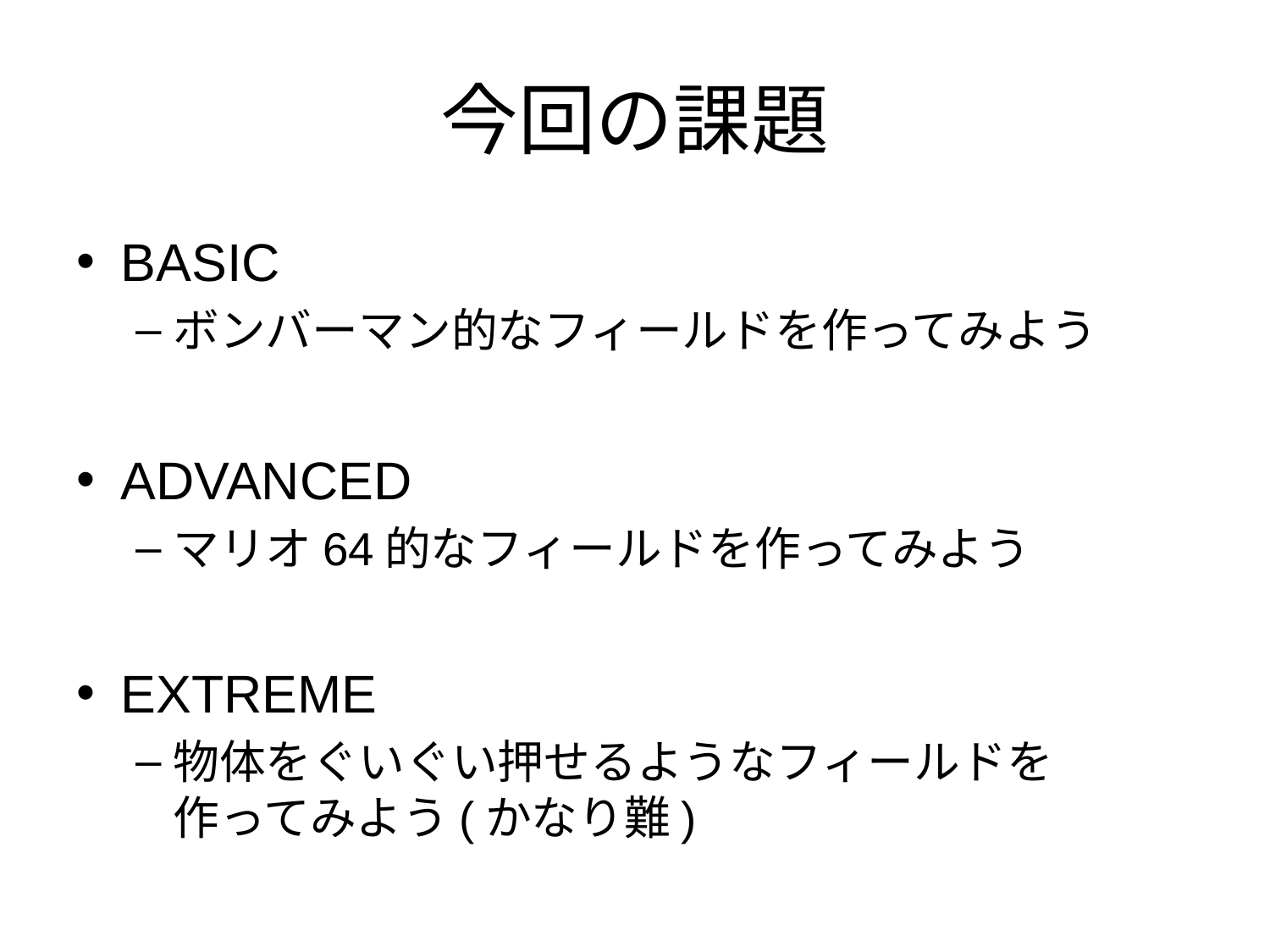

# 今回の課題
BASIC
ボンバーマン的なフィールドを作ってみよう

ADVANCED
マリオ64的なフィールドを作ってみよう

EXTREME
物体をぐいぐい押せるようなフィールドを
作ってみよう(かなり難)